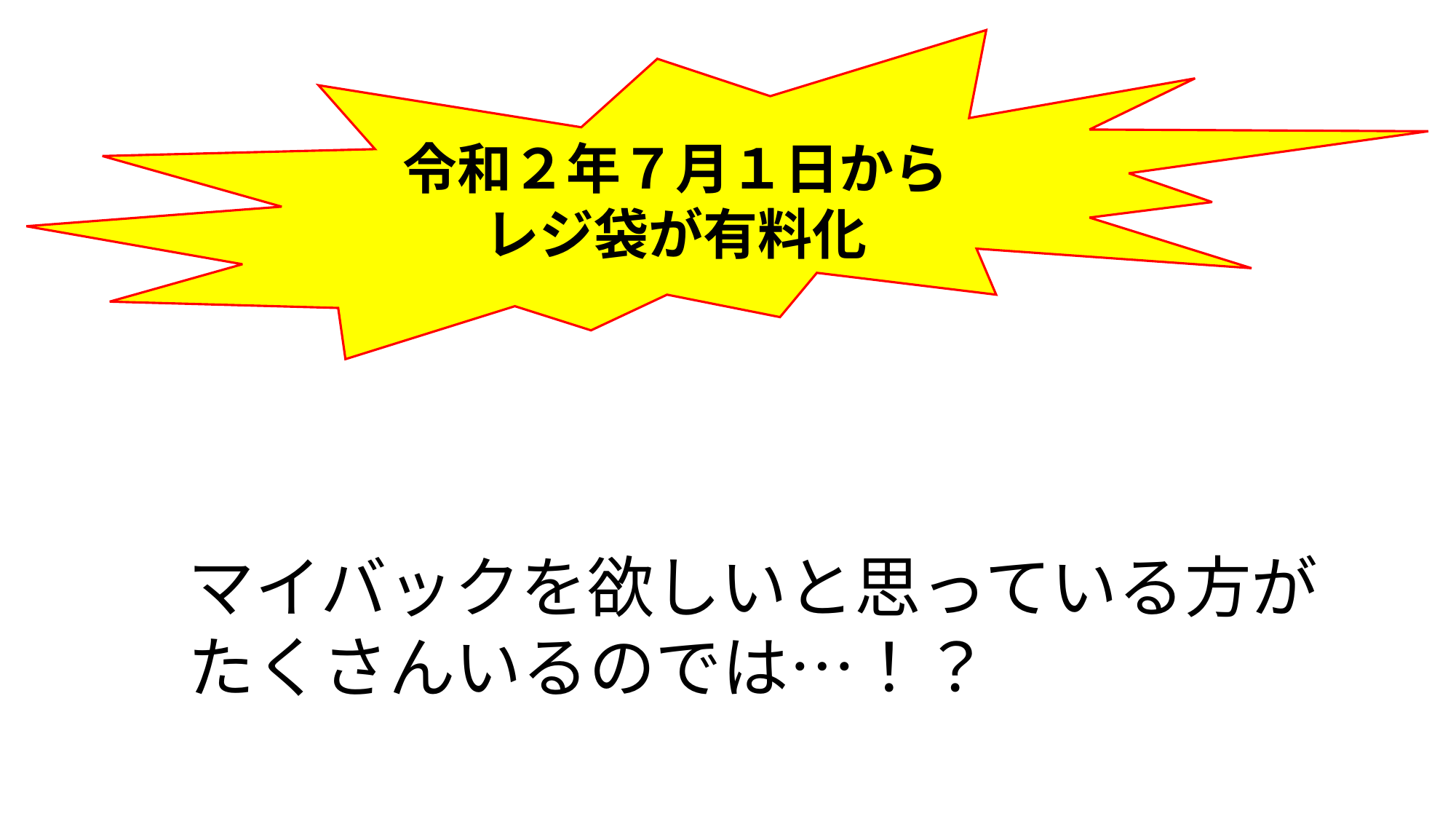

令和２年７月１日から
レジ袋が有料化
マイバックを欲しいと思っている方がたくさんいるのでは…！？